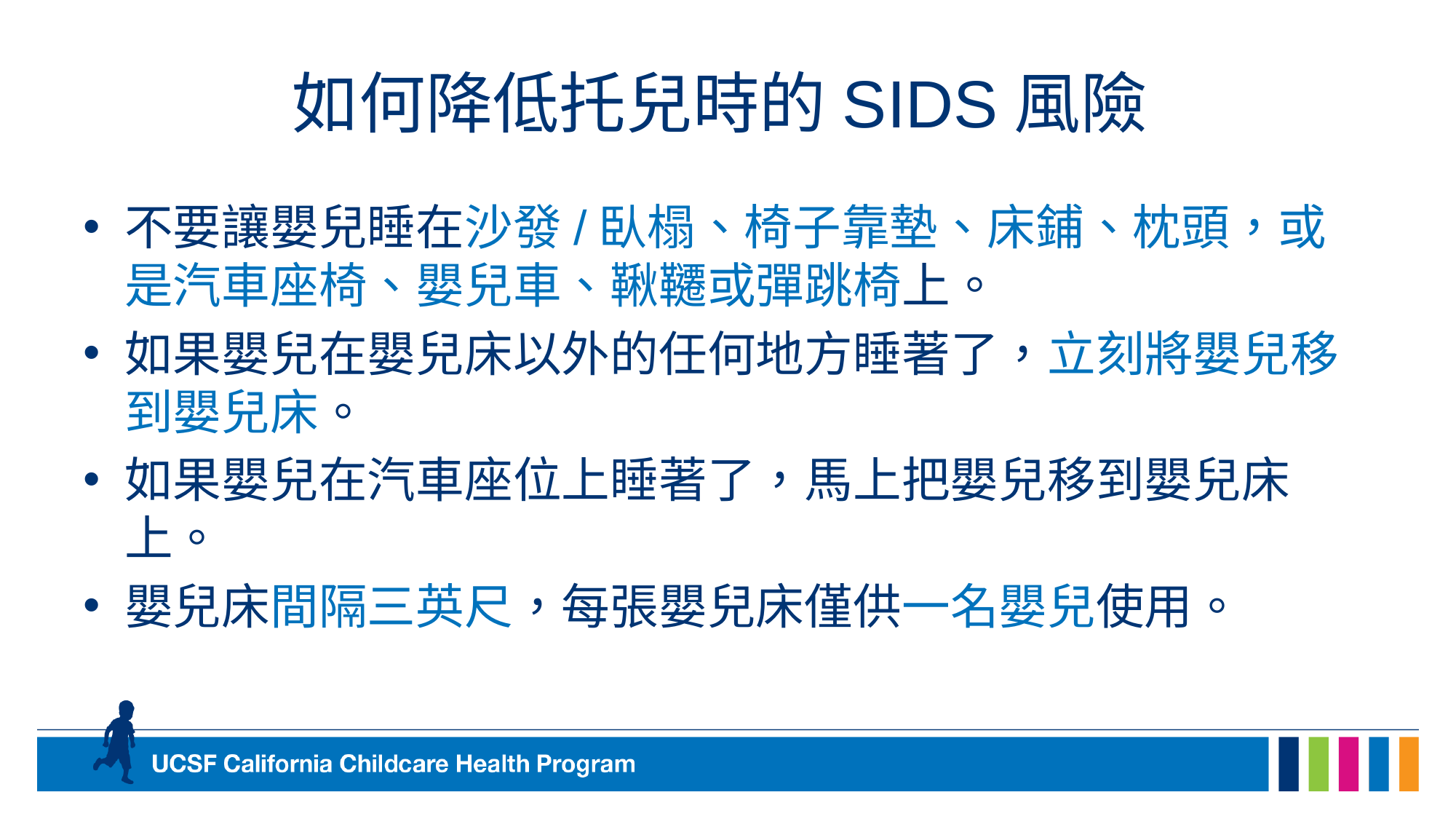

# 如何降低托兒時的SIDS風險
不要讓嬰兒睡在沙發/臥榻、椅子靠墊、床鋪、枕頭，或是汽車座椅、嬰兒車、鞦韆或彈跳椅上。
如果嬰兒在嬰兒床以外的任何地方睡著了，立刻將嬰兒移到嬰兒床。
如果嬰兒在汽車座位上睡著了，馬上把嬰兒移到嬰兒床上。
嬰兒床間隔三英尺，每張嬰兒床僅供一名嬰兒使用。